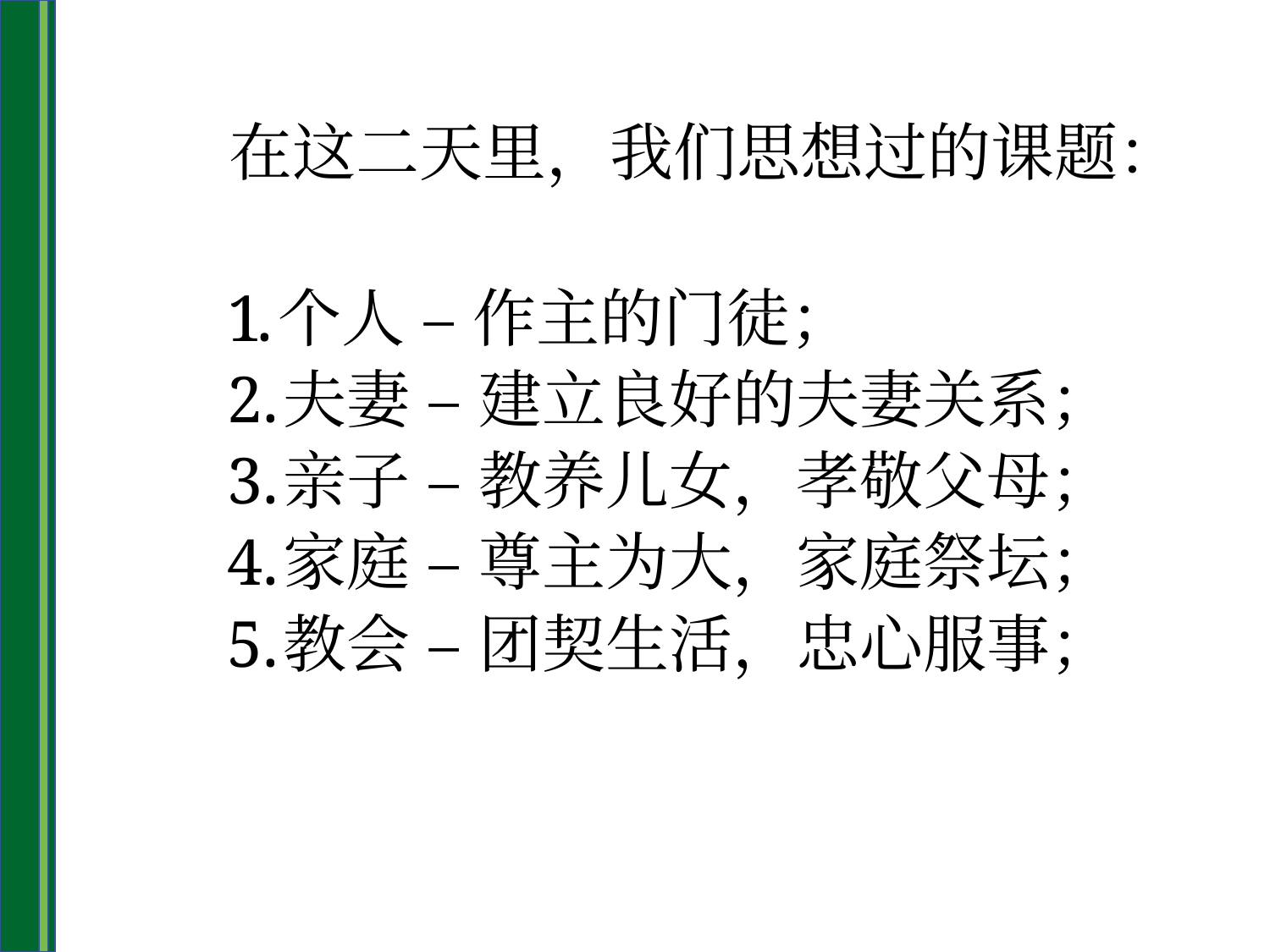

在这二天里，我们思想过的课题：
个人 – 作主的门徒；
夫妻 – 建立良好的夫妻关系；
亲子 – 教养儿女，孝敬父母；
家庭 – 尊主为大，家庭祭坛；
教会 – 团契生活，忠心服事；